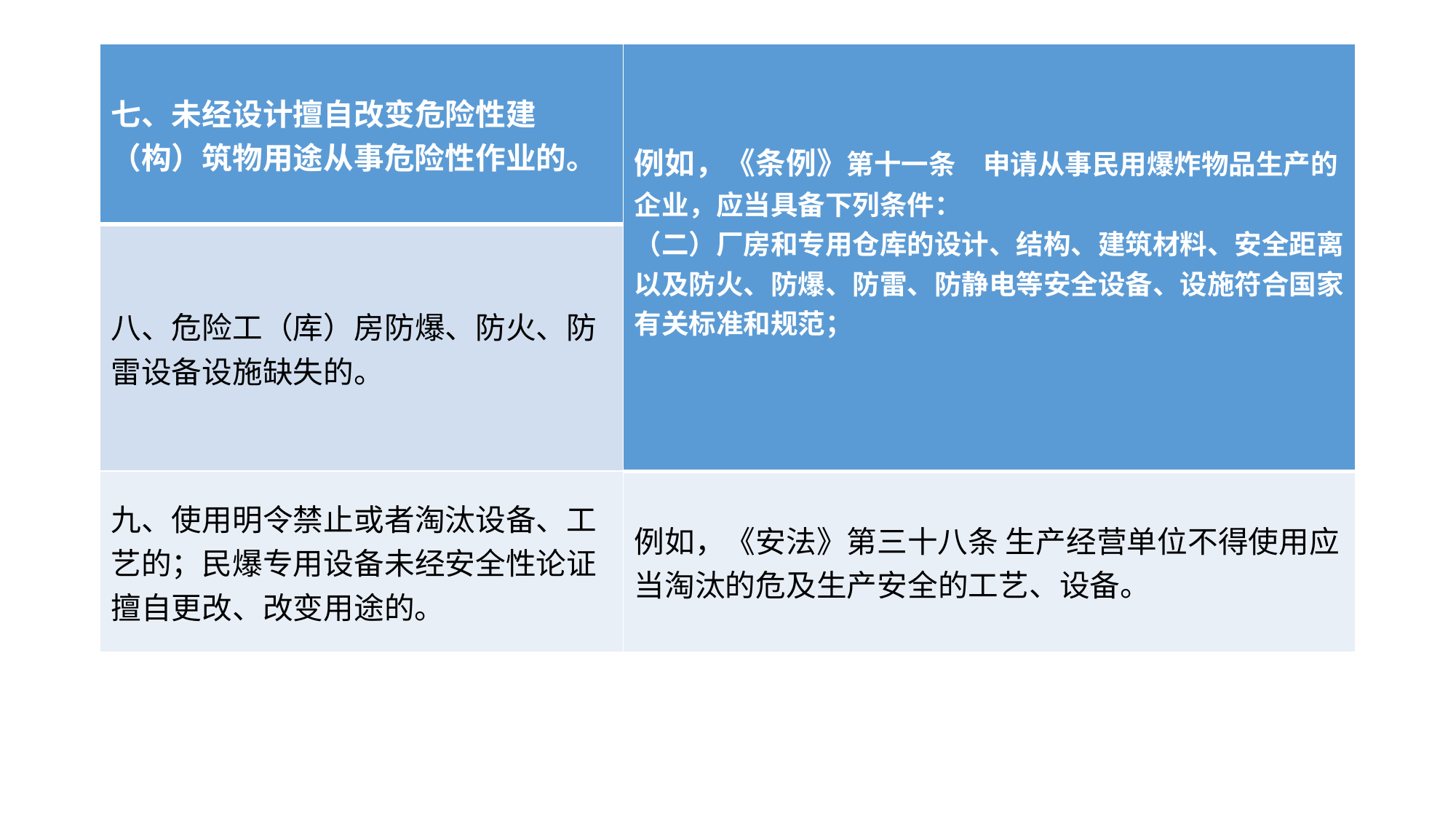

#
| 七、未经设计擅自改变危险性建（构）筑物用途从事危险性作业的。 | 例如，《条例》第十一条　申请从事民用爆炸物品生产的企业，应当具备下列条件： （二）厂房和专用仓库的设计、结构、建筑材料、安全距离以及防火、防爆、防雷、防静电等安全设备、设施符合国家有关标准和规范； |
| --- | --- |
| 八、危险工（库）房防爆、防火、防雷设备设施缺失的。 |  |
| 九、使用明令禁止或者淘汰设备、工艺的；民爆专用设备未经安全性论证擅自更改、改变用途的。 | 例如，《安法》第三十八条 生产经营单位不得使用应当淘汰的危及生产安全的工艺、设备。 |